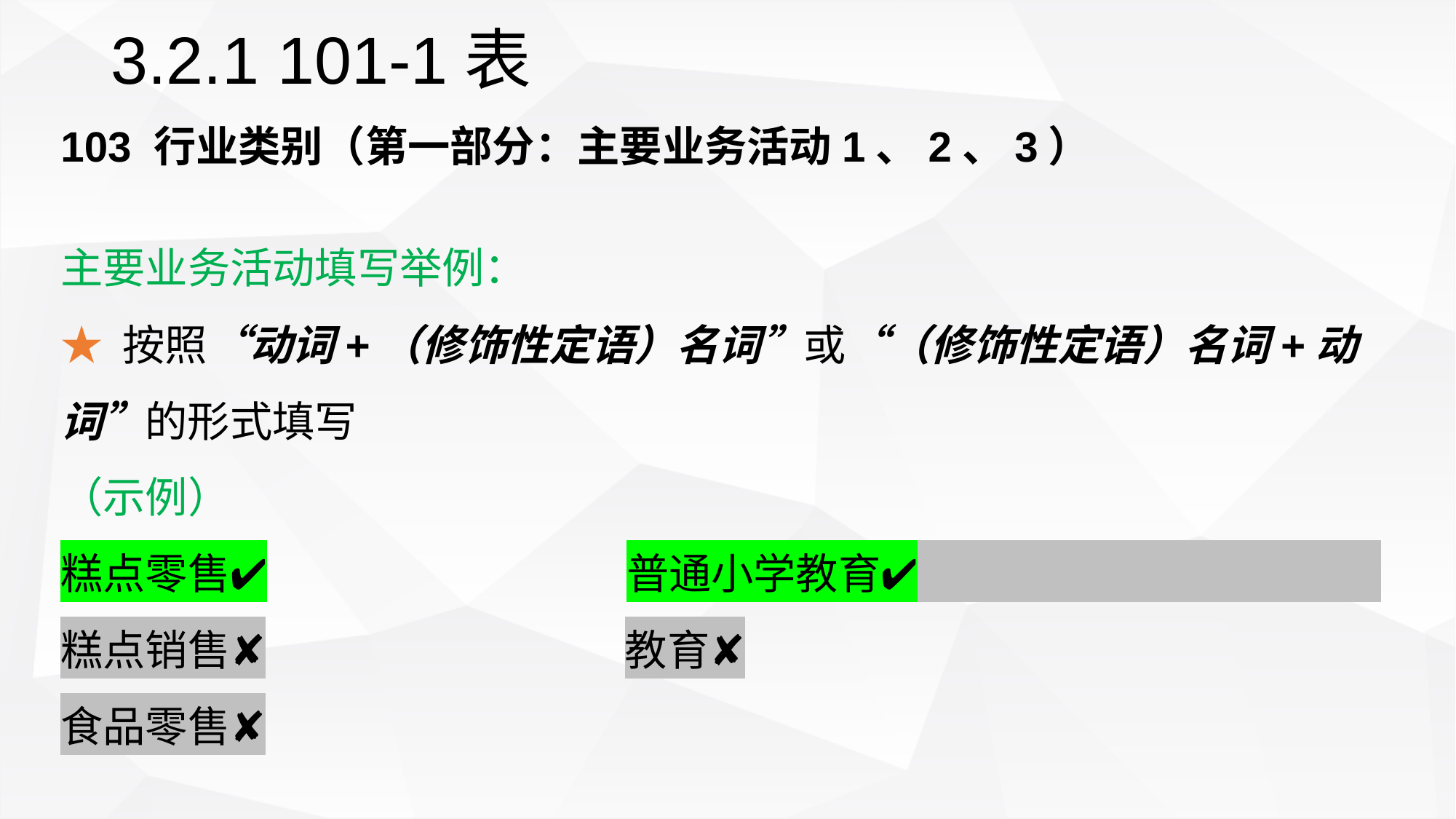

# 3.2.1 101-1表
103 行业类别（第一部分：主要业务活动1、2、3）

主要业务活动填写举例：
★ 按照“动词+（修饰性定语）名词”或“（修饰性定语）名词+动词”的形式填写
（示例）
糕点零售✔                                      普通小学教育✔
糕点销售✘                                      教育✘
食品零售✘